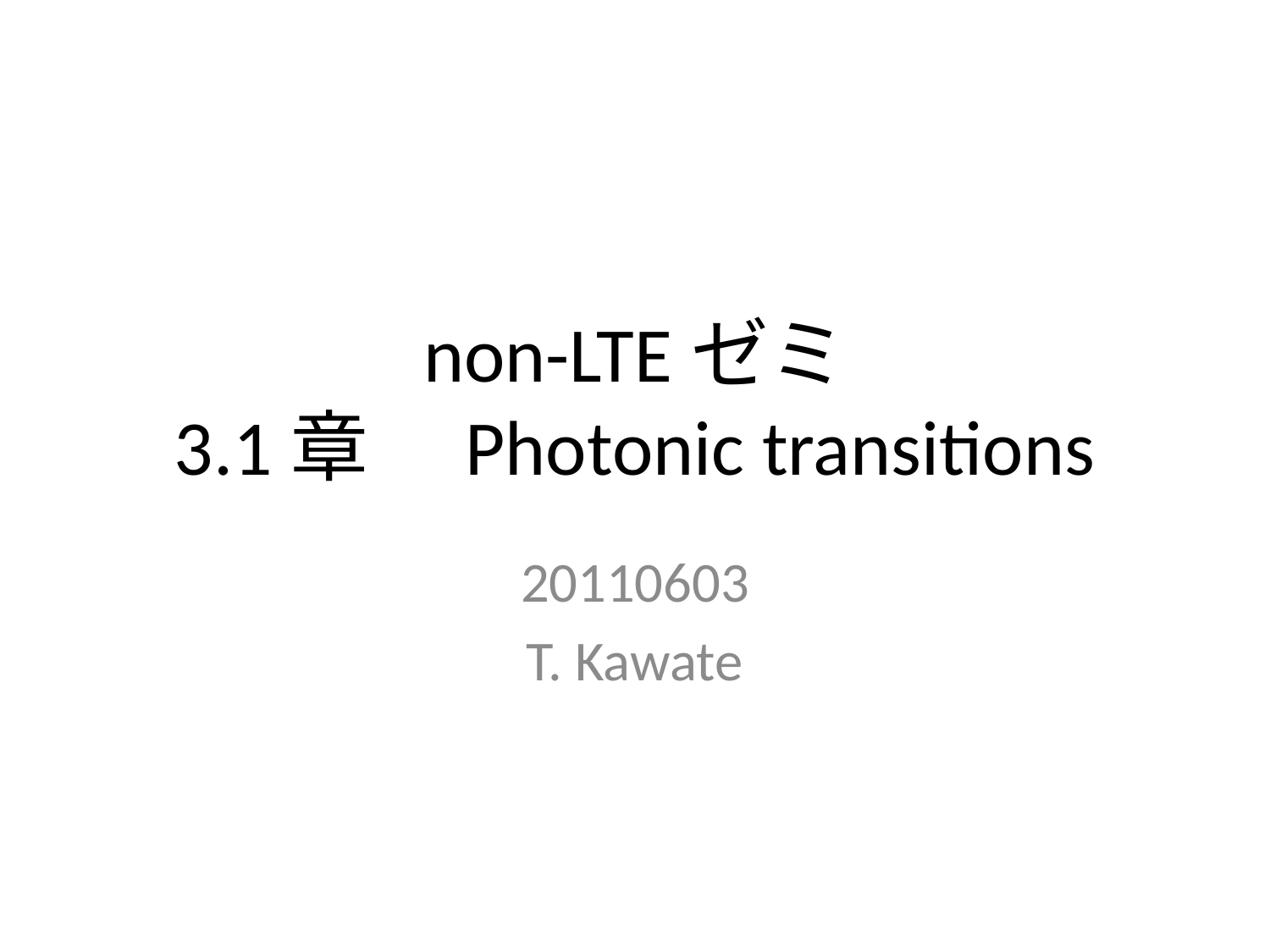

# non-LTEゼミ 3.1章　Photonic transitions
20110603
T. Kawate